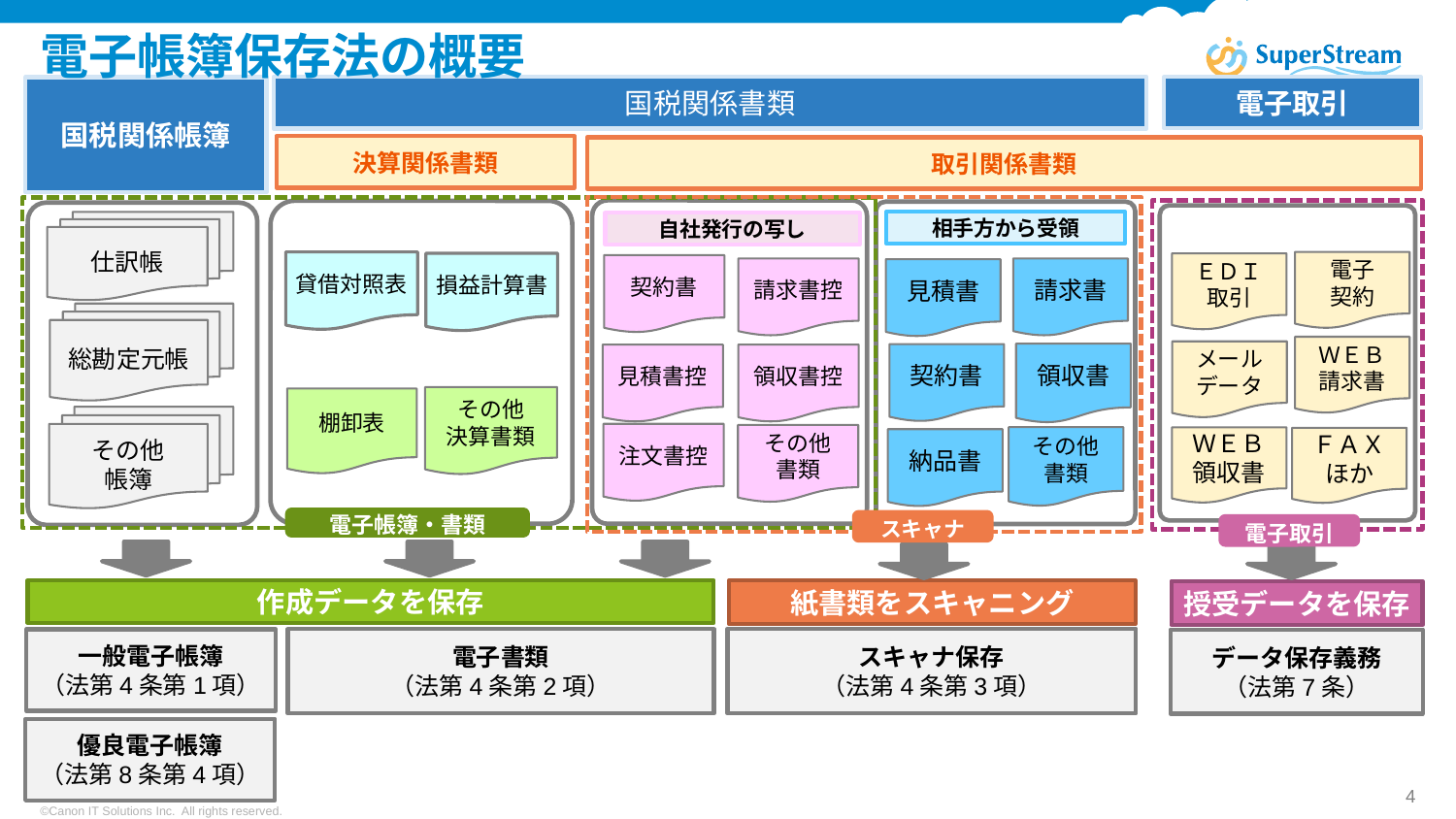

# 電子帳簿保存法の概要
電子取引
国税関係書類
国税関係帳簿
決算関係書類
取引関係書類

仕訳帳
相手方から受領
自社発行の写し
貸借対照表
電子
契約
損益計算書
ＥＤＩ
取引
契約書
請求書控
請求書
見積書
総勘定元帳
ＷＥＢ
請求書
メール
データ
領収書
契約書
見積書控
領収書控
その他
決算書類
棚卸表
その他
帳簿
注文書控
その他
書類
その他
書類
ＷＥＢ
領収書
ＦＡＸ
ほか
納品書
電子帳簿・書類
スキャナ

電子取引

作成データを保存
紙書類をスキャニング
授受データを保存
スキャナ保存
（法第4条第3項）
電子書類
（法第4条第2項）
一般電子帳簿
（法第4条第1項）
データ保存義務
（法第7条）
優良電子帳簿
（法第8条第4項）
4
©Canon IT Solutions Inc.  All rights reserved.